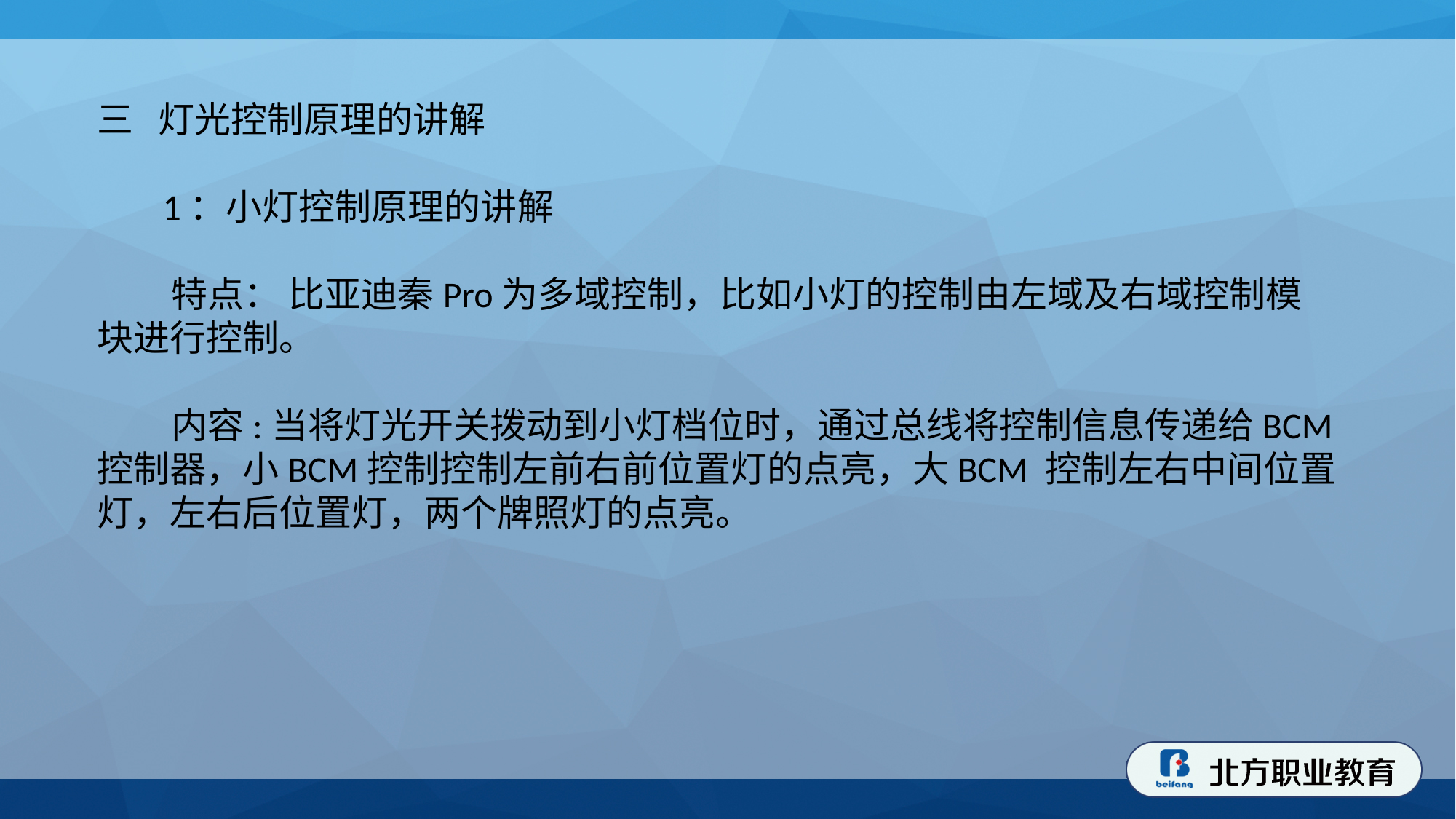

三   灯光控制原理的讲解

        1：小灯控制原理的讲解

        特点： 比亚迪秦Pro为多域控制，比如小灯的控制由左域及右域控制模块进行控制。

        内容:当将灯光开关拨动到小灯档位时，通过总线将控制信息传递给BCM控制器，小BCM控制控制左前右前位置灯的点亮，大BCM 控制左右中间位置灯，左右后位置灯，两个牌照灯的点亮。